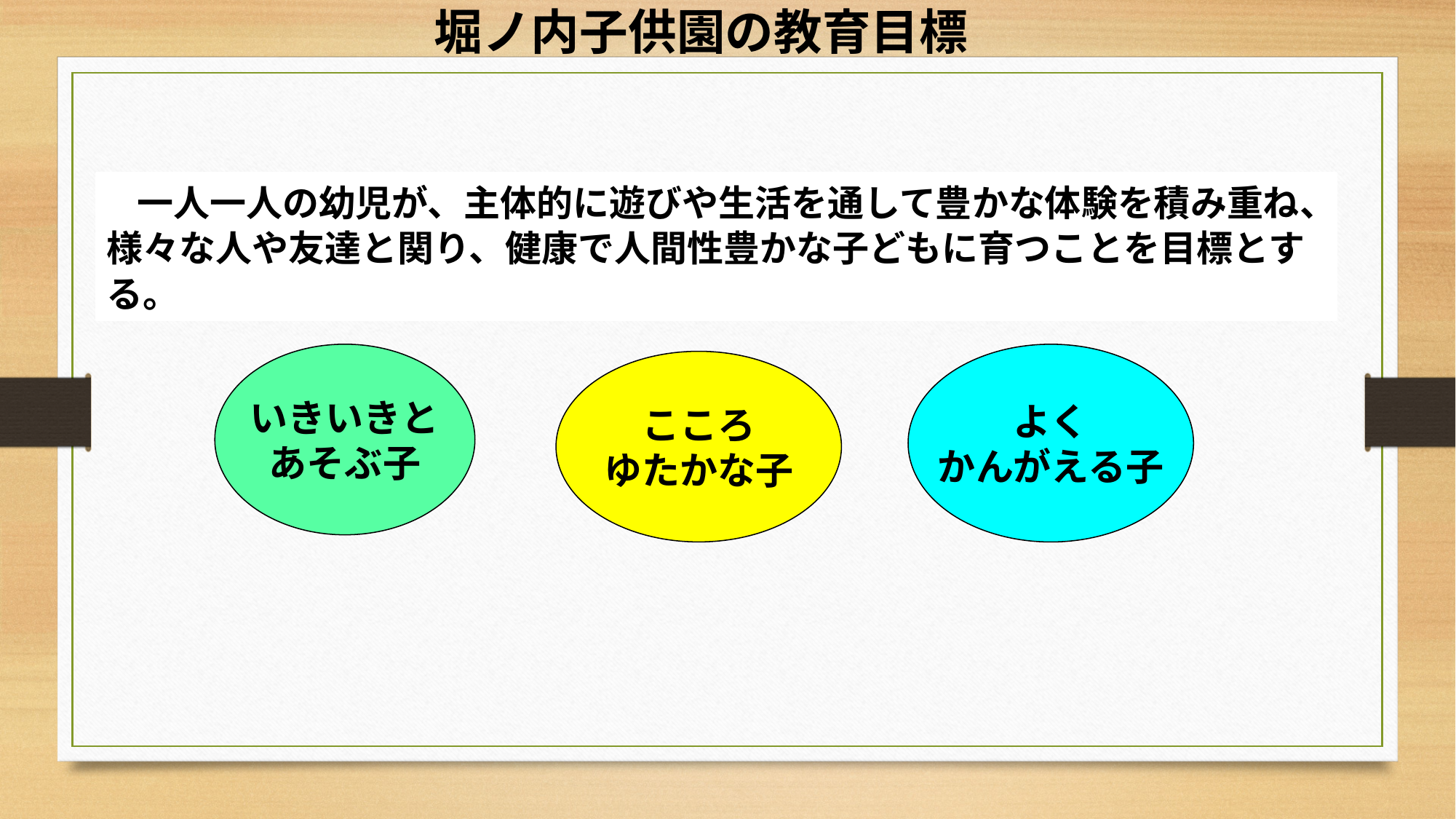

堀ノ内子供園の教育目標
　一人一人の幼児が、主体的に遊びや生活を通して豊かな体験を積み重ね、様々な人や友達と関り、健康で人間性豊かな子どもに育つことを目標とする。
いきいきと
あそぶ子
よく
かんがえる子
こころ
ゆたかな子